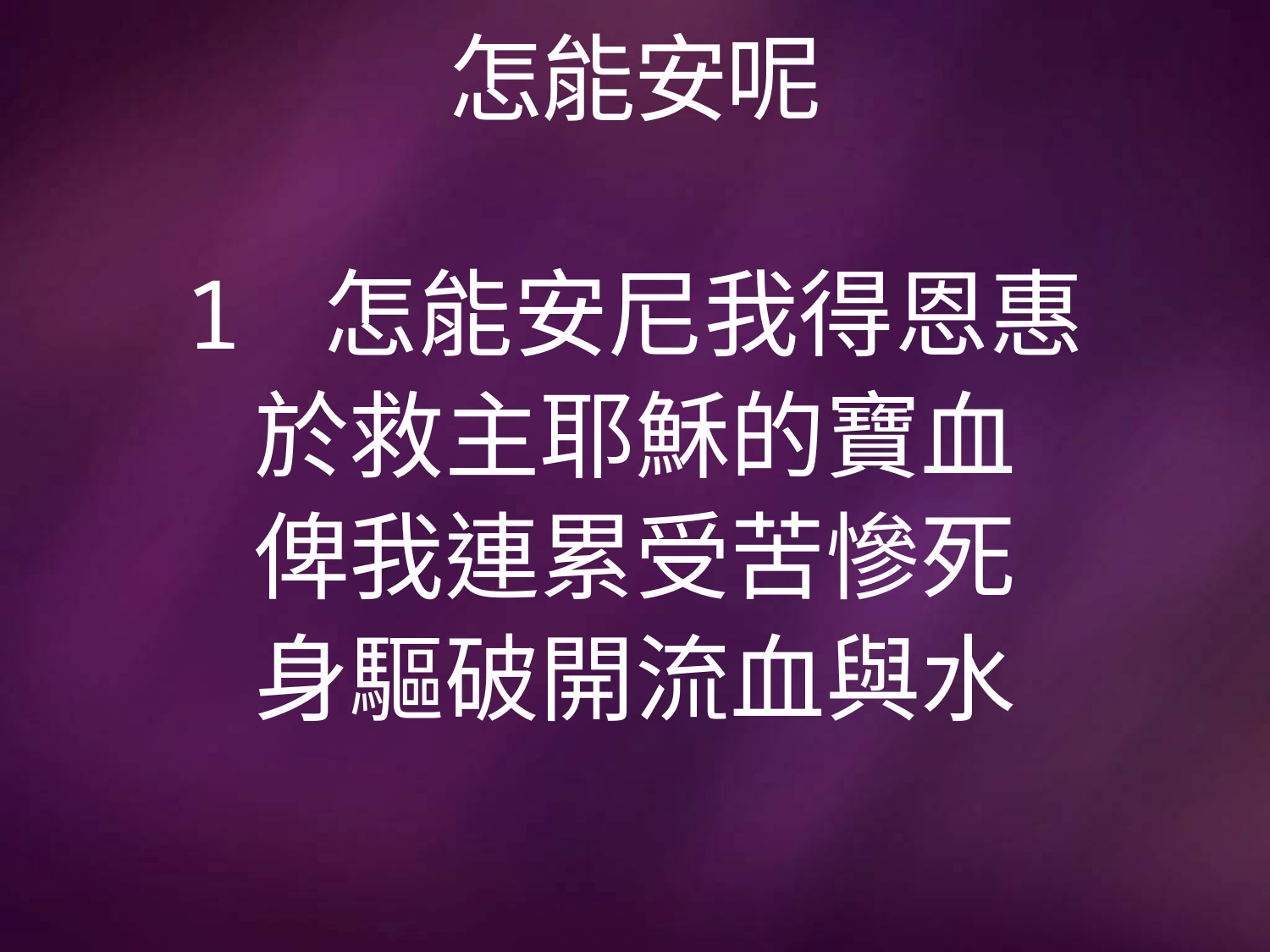

# 怎能安呢
1 怎能安尼我得恩惠
於救主耶穌的寶血
俾我連累受苦慘死
身驅破開流血與水